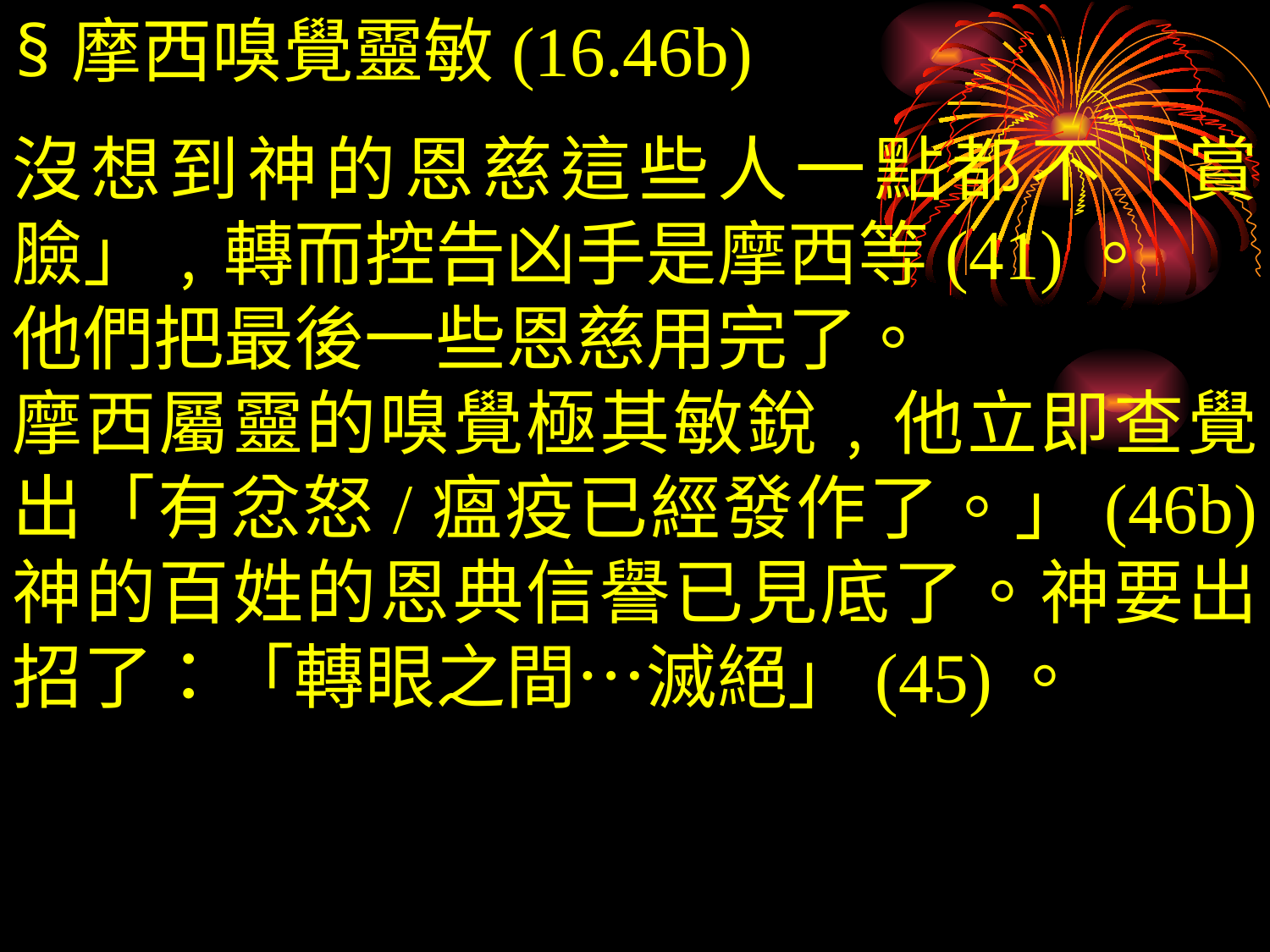

§摩西嗅覺靈敏(16.46b)

沒想到神的恩慈這些人一點都不「賞臉」﹐轉而控告凶手是摩西等(41)。
他們把最後一些恩慈用完了。
摩西屬靈的嗅覺極其敏銳﹐他立即查覺出「有忿怒/瘟疫已經發作了。」(46b) 神的百姓的恩典信譽已見底了。神要出招了：「轉眼之間…滅絕」(45)。